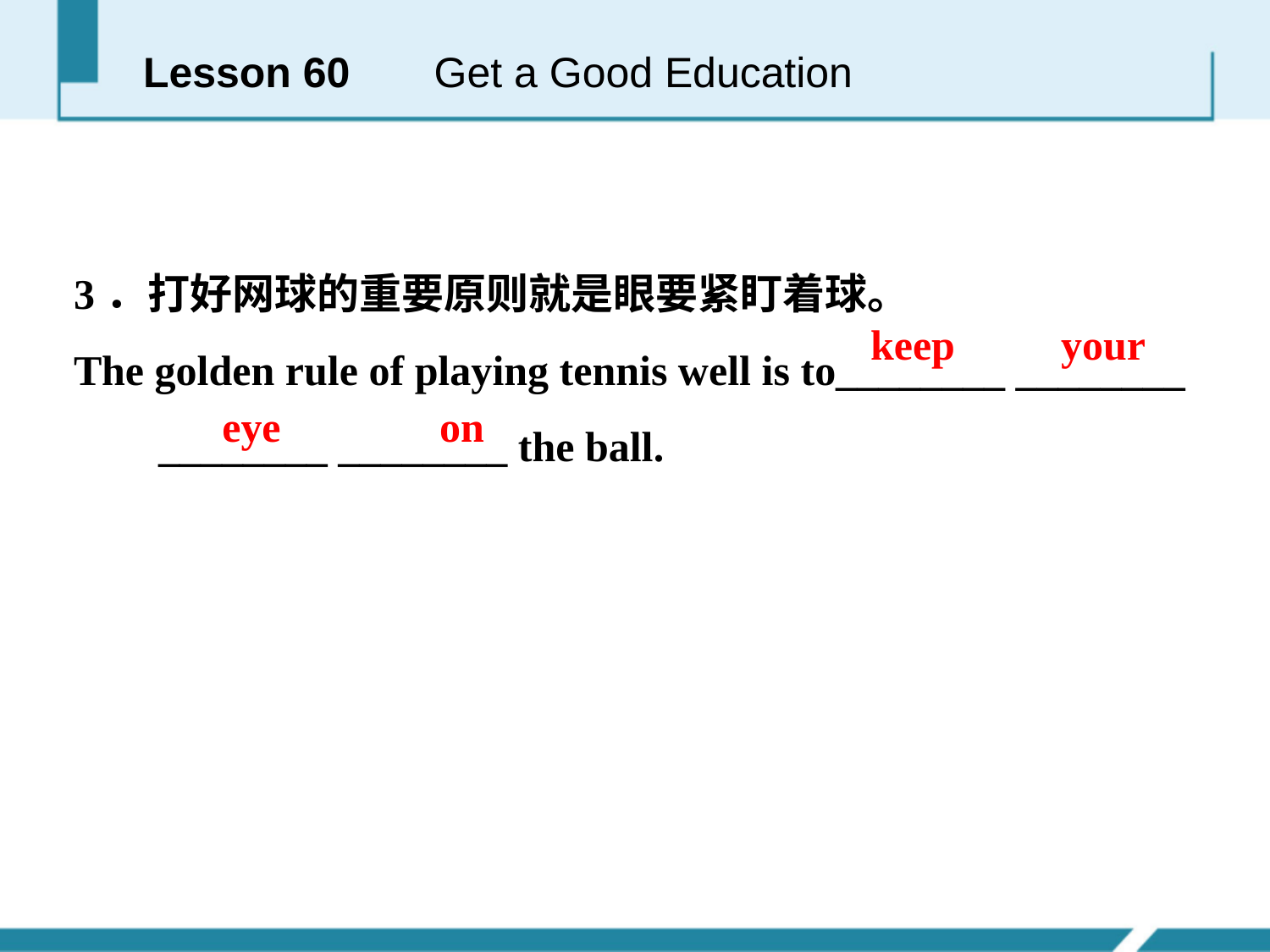

Lesson 60 　 Get a Good Education
3．打好网球的重要原则就是眼要紧盯着球。
The golden rule of playing tennis well is to________ ________
        ________ ________ the ball.
keep          your
eye               on